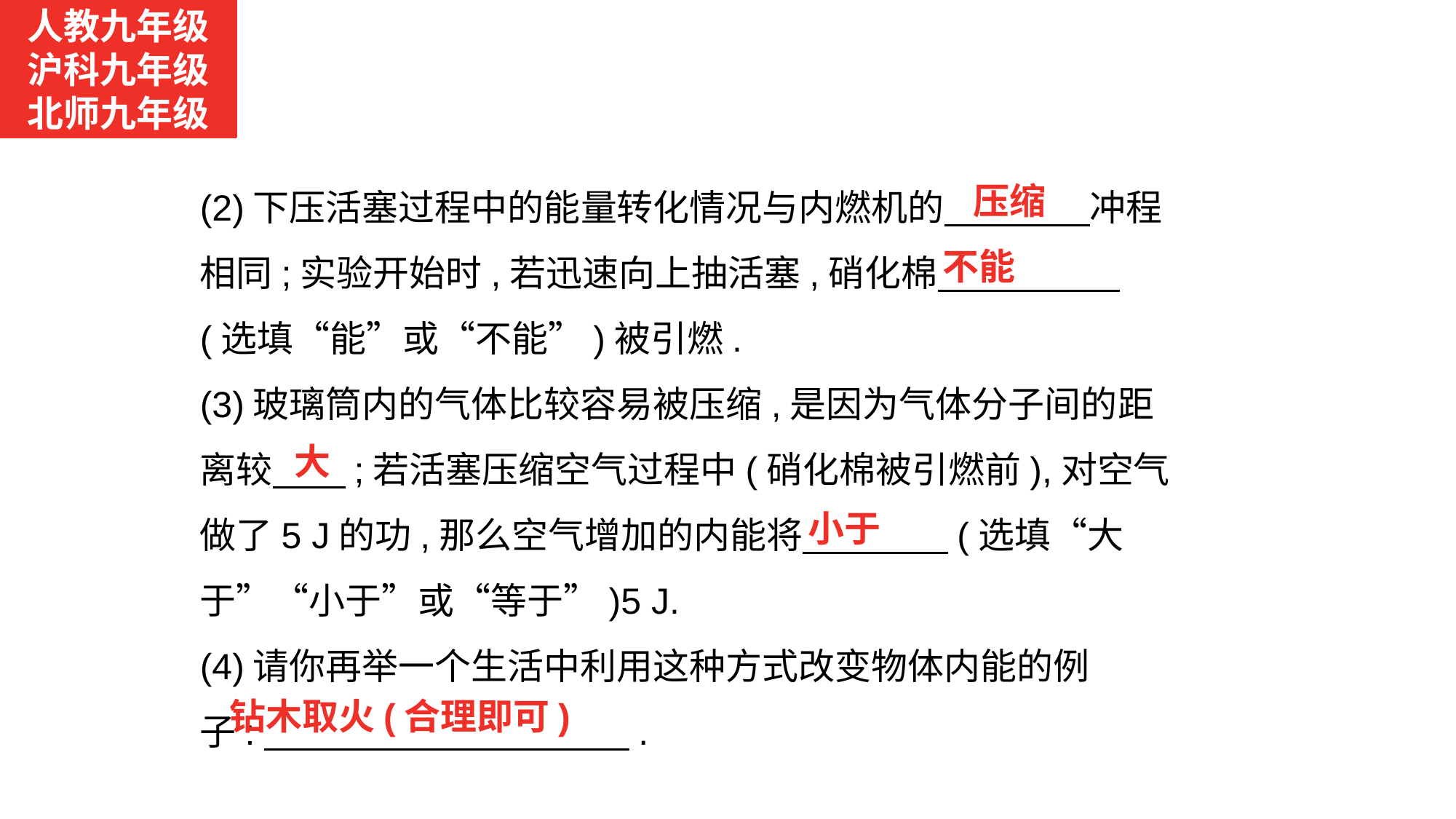

人教九年级
沪科九年级
北师九年级

(2)下压活塞过程中的能量转化情况与内燃机的　　　　冲程相同;实验开始时,若迅速向上抽活塞,硝化棉　　　　　(选填“能”或“不能”)被引燃.
(3)玻璃筒内的气体比较容易被压缩,是因为气体分子间的距离较　　;若活塞压缩空气过程中(硝化棉被引燃前),对空气做了5 J的功,那么空气增加的内能将　　　　(选填“大于”“小于”或“等于”)5 J.
(4)请你再举一个生活中利用这种方式改变物体内能的例子:　　　　　　                  .
压缩
不能
大
小于
钻木取火(合理即可)